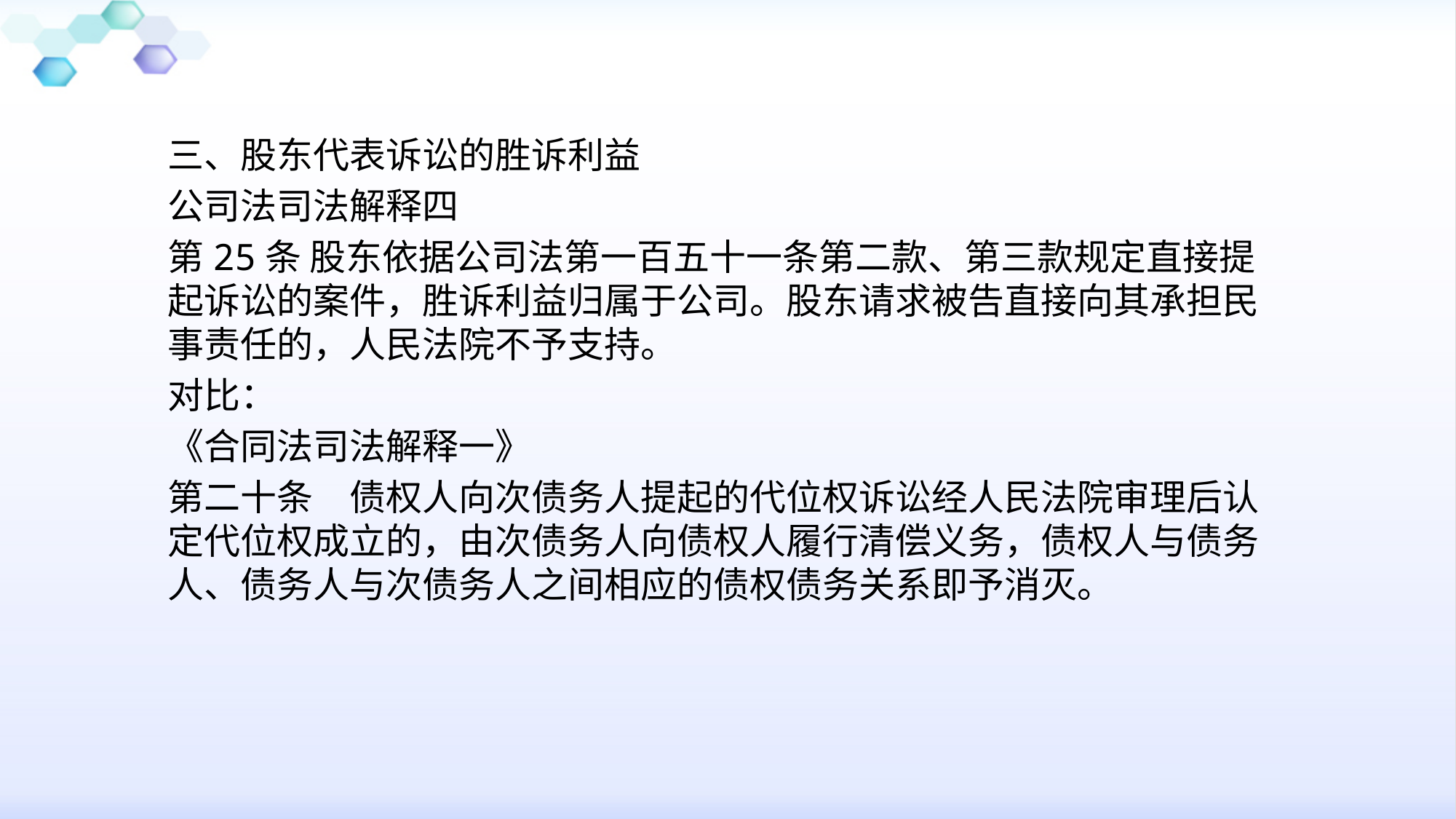

三、股东代表诉讼的胜诉利益
公司法司法解释四
第25条 股东依据公司法第一百五十一条第二款、第三款规定直接提起诉讼的案件，胜诉利益归属于公司。股东请求被告直接向其承担民事责任的，人民法院不予支持。
对比：
《合同法司法解释一》
第二十条　债权人向次债务人提起的代位权诉讼经人民法院审理后认定代位权成立的，由次债务人向债权人履行清偿义务，债权人与债务人、债务人与次债务人之间相应的债权债务关系即予消灭。